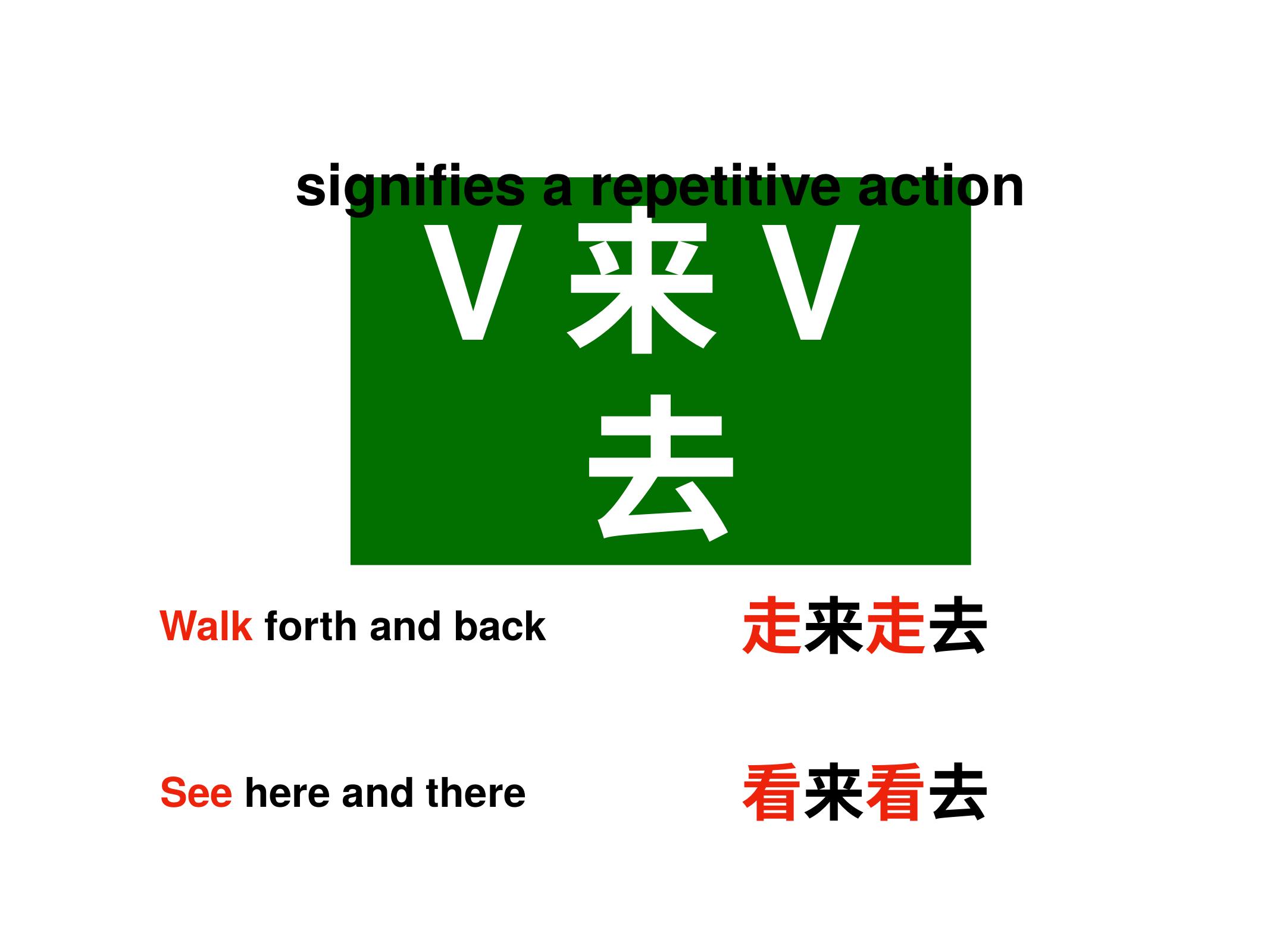

signifies a repetitive action
V来V去
走来走去
Walk forth and back
看来看去
See here and there